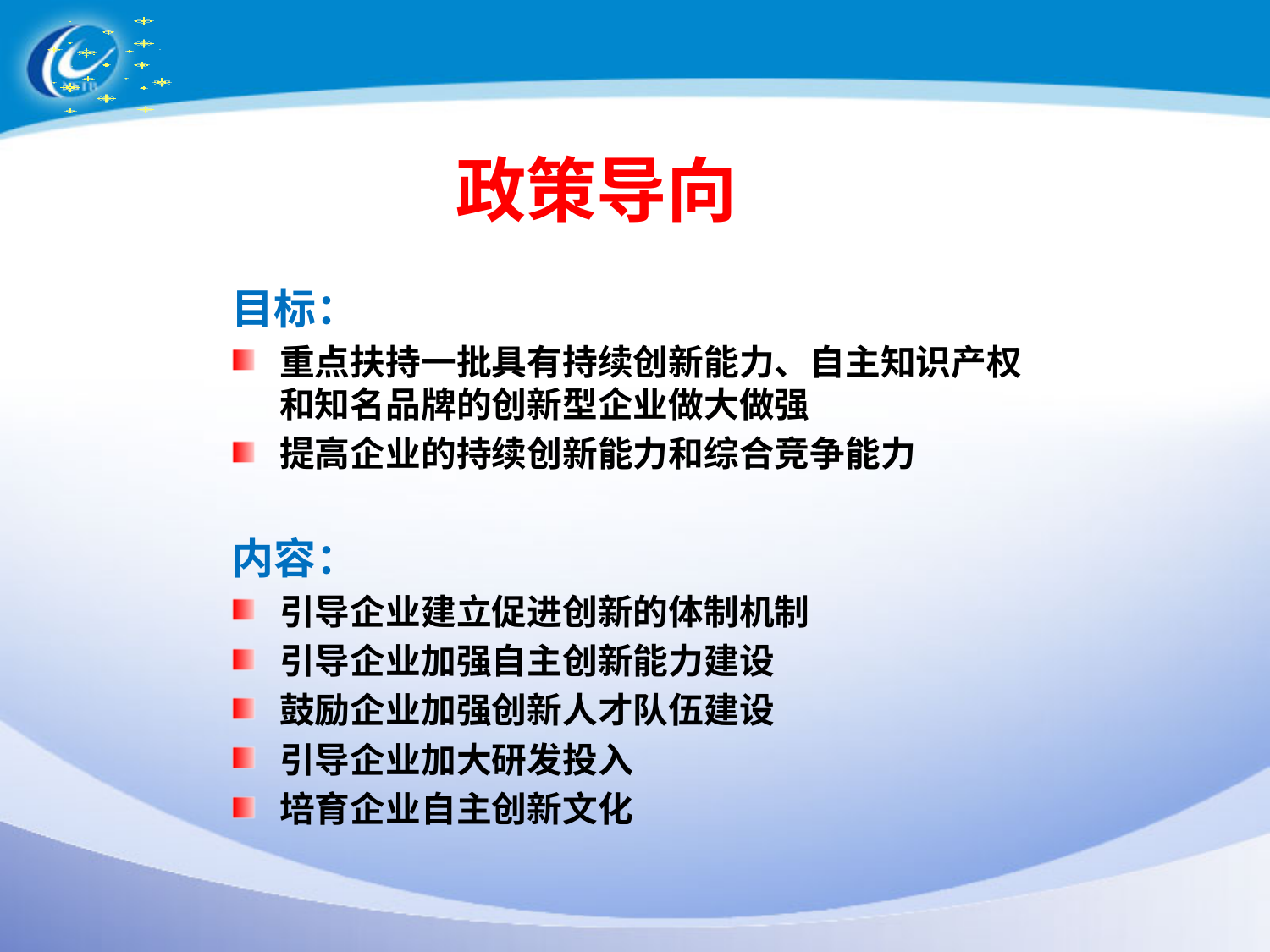

# 政策导向
目标：
重点扶持一批具有持续创新能力、自主知识产权和知名品牌的创新型企业做大做强
提高企业的持续创新能力和综合竞争能力

内容：
引导企业建立促进创新的体制机制
引导企业加强自主创新能力建设
鼓励企业加强创新人才队伍建设
引导企业加大研发投入
培育企业自主创新文化